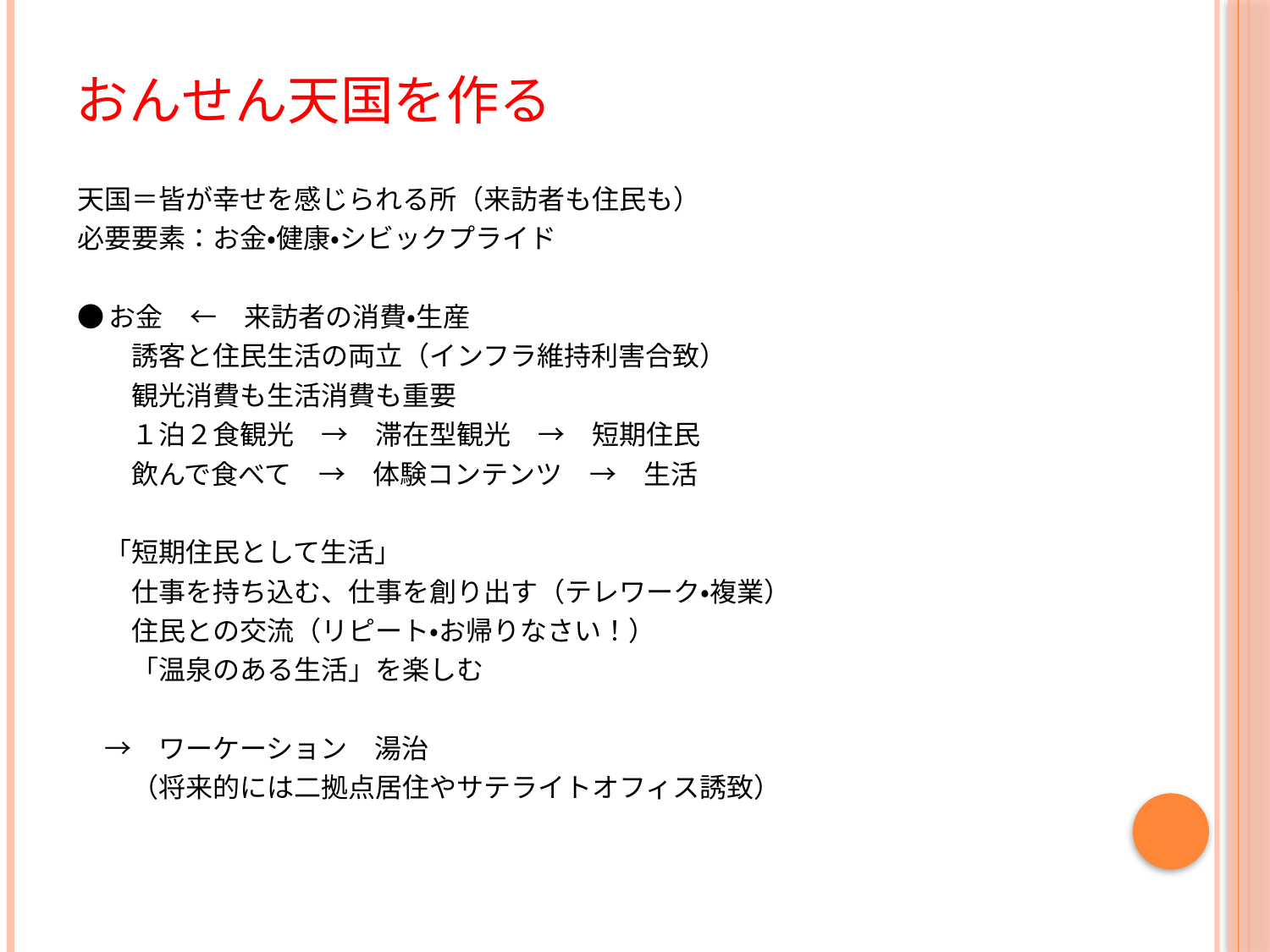

# おんせん天国を作る
天国＝皆が幸せを感じられる所（来訪者も住民も）
必要要素：お金・健康・シビックプライド

●お金　←　来訪者の消費・生産
　　誘客と住民生活の両立（インフラ維持利害合致）
　　観光消費も生活消費も重要
　　１泊２食観光　→　滞在型観光　→　短期住民
　　飲んで食べて　→　体験コンテンツ　→　生活

　「短期住民として生活」
　　仕事を持ち込む、仕事を創り出す（テレワーク・複業）
　　住民との交流（リピート・お帰りなさい！）
　　「温泉のある生活」を楽しむ

　→　ワーケーション　湯治
　　（将来的には二拠点居住やサテライトオフィス誘致）